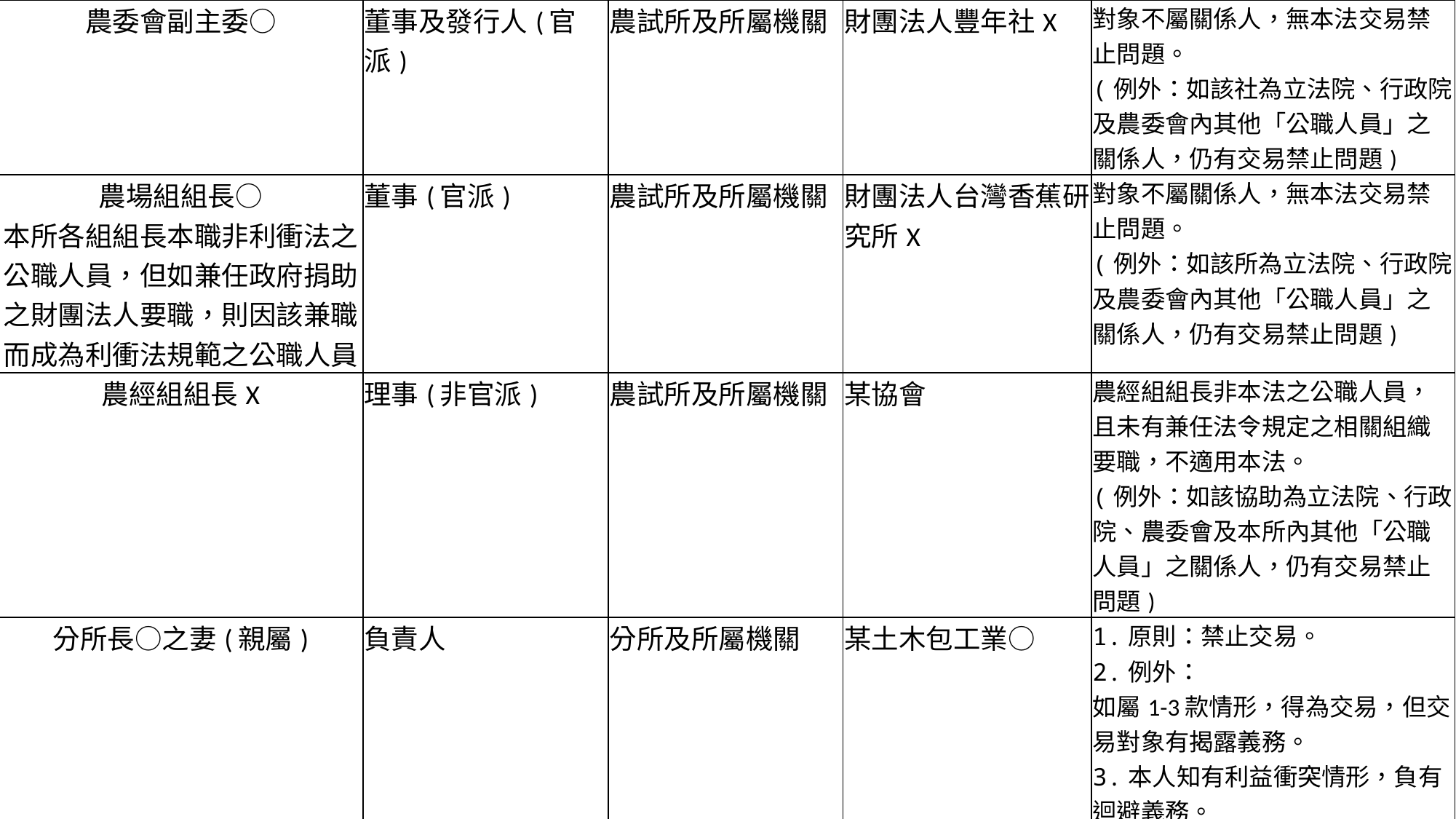

| 農委會副主委○ | 董事及發行人(官派) | 農試所及所屬機關 | 財團法人豐年社X | 對象不屬關係人，無本法交易禁止問題。 (例外：如該社為立法院、行政院及農委會內其他「公職人員」之關係人，仍有交易禁止問題) |
| --- | --- | --- | --- | --- |
| 農場組組長○ 本所各組組長本職非利衝法之公職人員，但如兼任政府捐助之財團法人要職，則因該兼職而成為利衝法規範之公職人員 | 董事(官派) | 農試所及所屬機關 | 財團法人台灣香蕉研究所X | 對象不屬關係人，無本法交易禁止問題。 (例外：如該所為立法院、行政院及農委會內其他「公職人員」之關係人，仍有交易禁止問題) |
| 農經組組長X | 理事(非官派) | 農試所及所屬機關 | 某協會 | 農經組組長非本法之公職人員，且未有兼任法令規定之相關組織要職，不適用本法。 (例外：如該協助為立法院、行政院、農委會及本所內其他「公職人員」之關係人，仍有交易禁止問題) |
| 分所長○之妻(親屬) | 負責人 | 分所及所屬機關 | 某土木包工業○ | 1.原則：禁止交易。 2.例外： 如屬1-3款情形，得為交易，但交易對象有揭露義務。 3.本人知有利益衝突情形，負有迴避義務。 |
| 立法委員○之兄(親屬) | 負責人 | 農試所及所屬機關 (註：立法委員對行政院所屬機關具有監督關係) | 某營造廠○ | 1.原則：禁止交易。 2.例外： 如屬1-3款情形，得為交易，但交易對象有揭露義務。 |
#